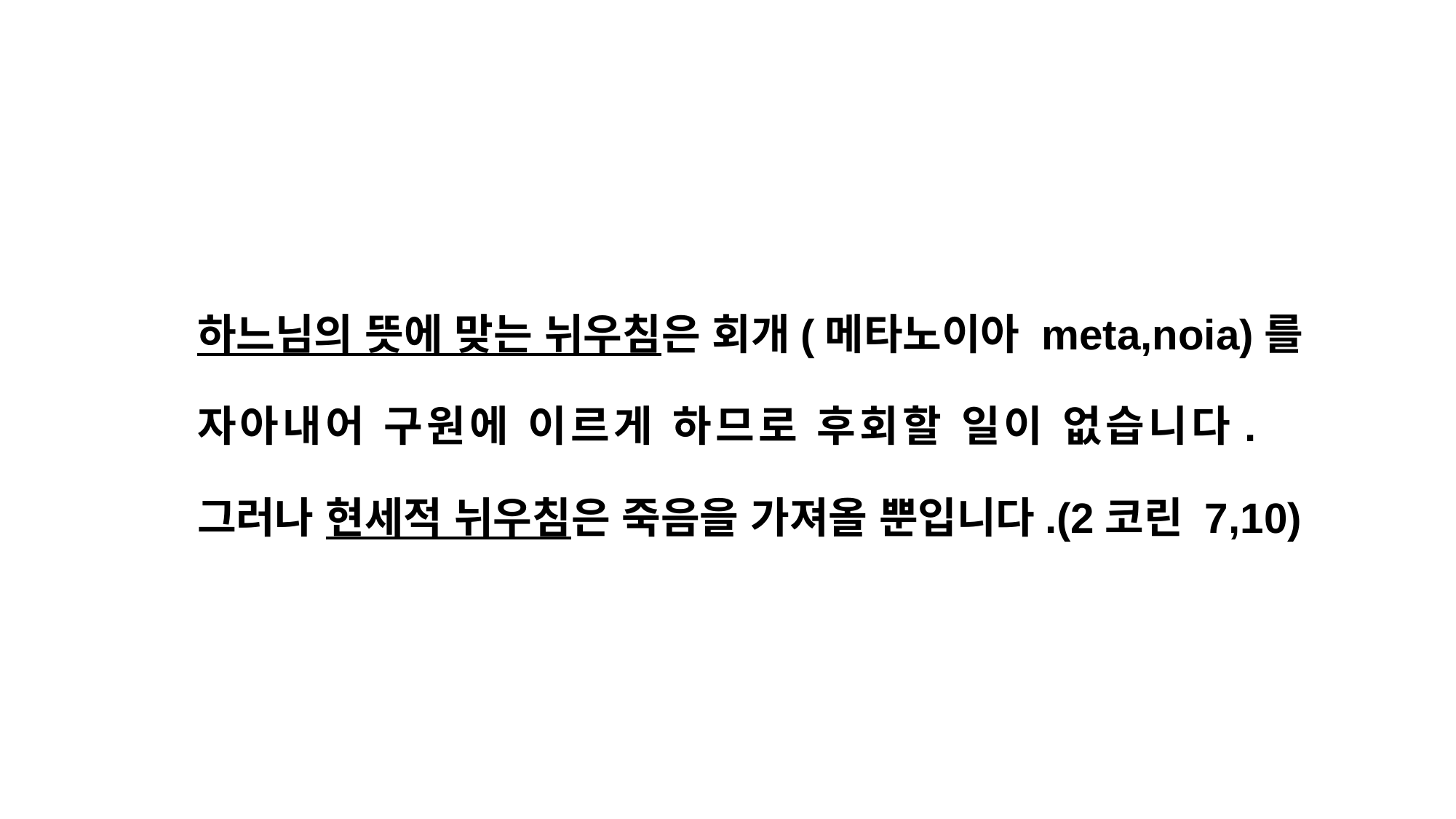

하느님의 뜻에 맞는 뉘우침은 회개(메타노이아 meta,noia)를 자아내어 구원에 이르게 하므로 후회할 일이 없습니다.    그러나 현세적 뉘우침은 죽음을 가져올 뿐입니다.(2코린 7,10)